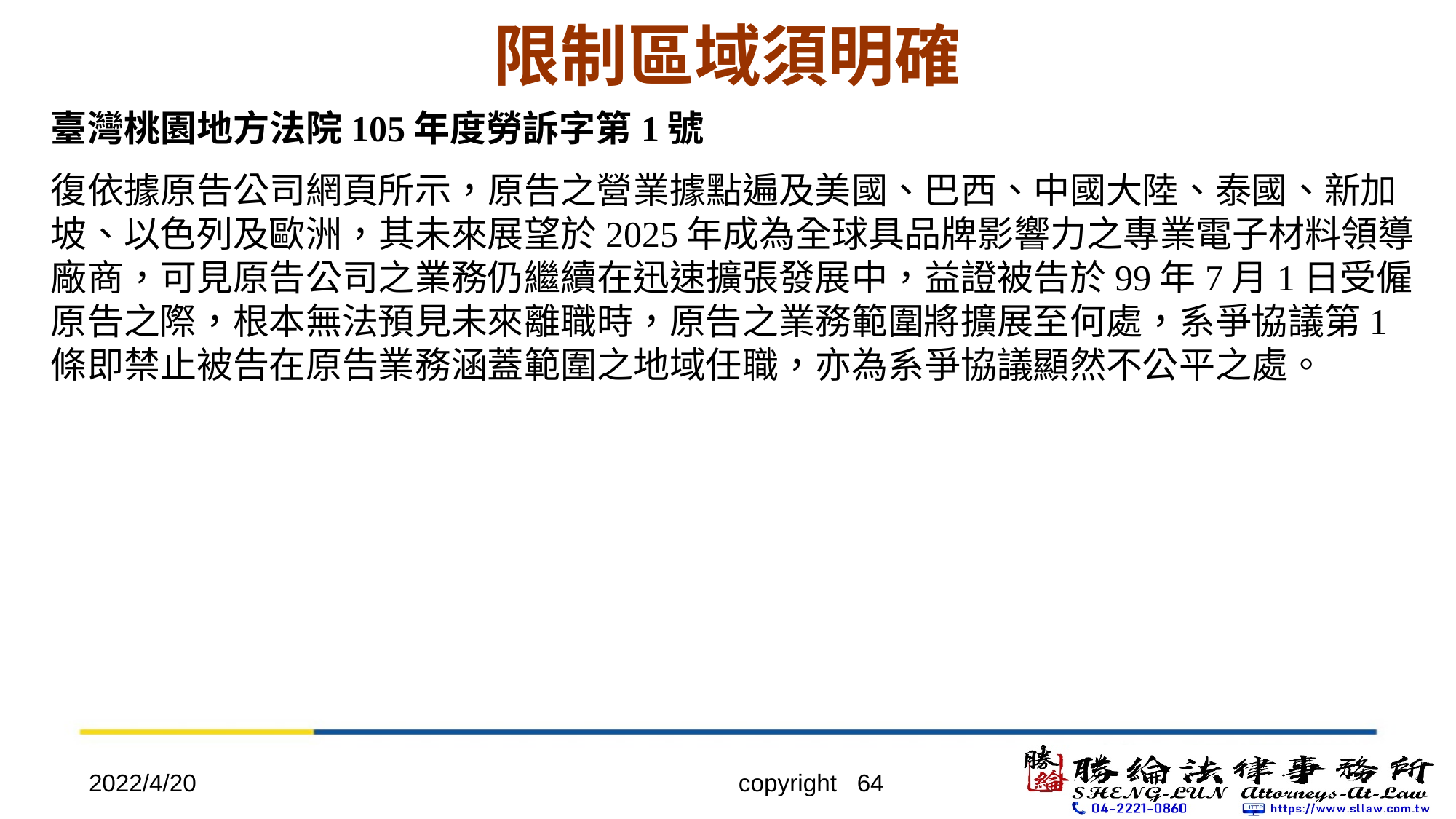

# 限制區域須明確
臺灣桃園地方法院105年度勞訴字第1號

復依據原告公司網頁所示，原告之營業據點遍及美國、巴西、中國大陸、泰國、新加坡、以色列及歐洲，其未來展望於2025年成為全球具品牌影響力之專業電子材料領導廠商，可見原告公司之業務仍繼續在迅速擴張發展中，益證被告於99年7月1日受僱原告之際，根本無法預見未來離職時，原告之業務範圍將擴展至何處，系爭協議第1條即禁止被告在原告業務涵蓋範圍之地域任職，亦為系爭協議顯然不公平之處。

2022/4/20
copyright   64